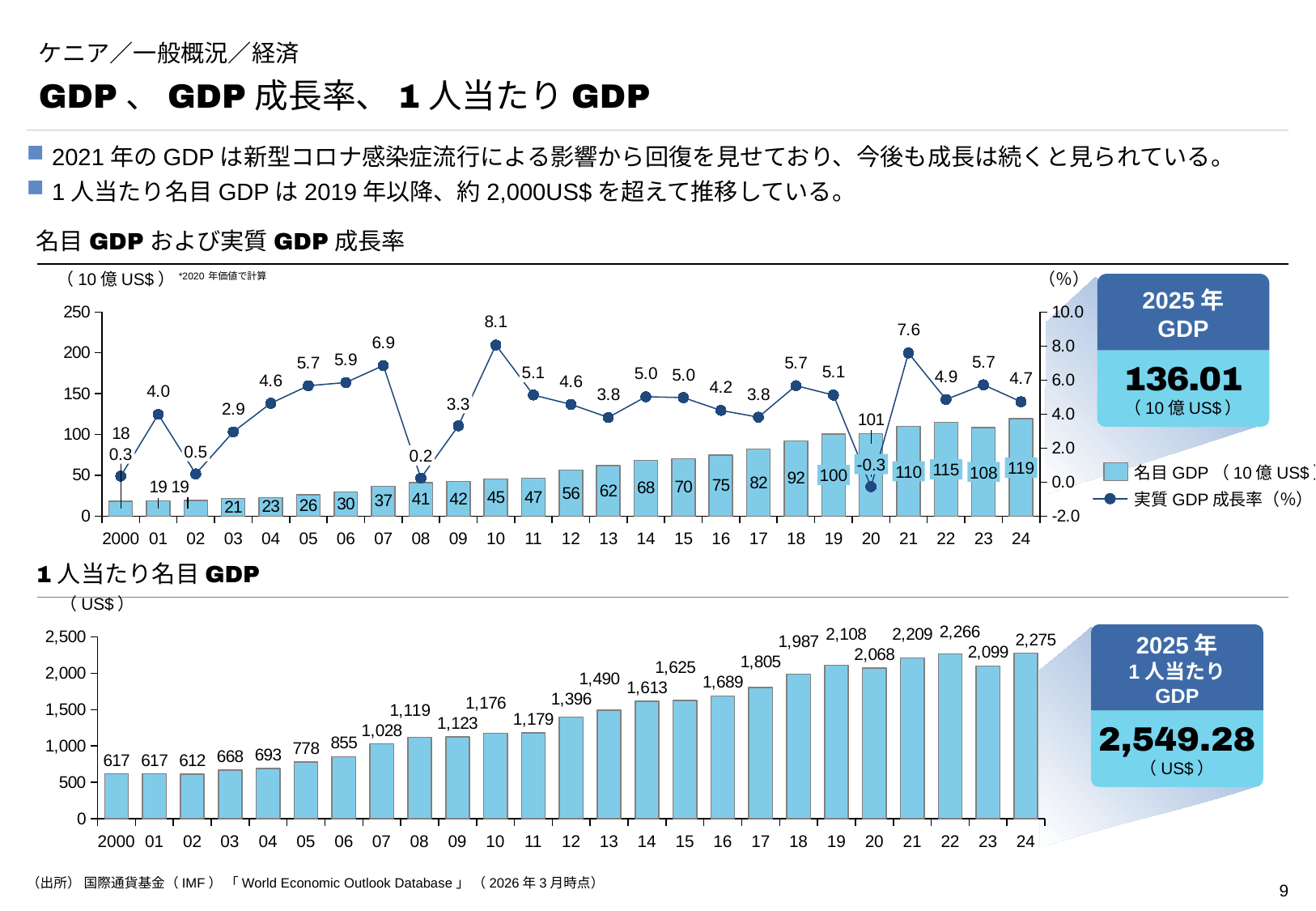

# ケニア／一般概況／経済
GDP、GDP成長率、1人当たりGDP
2021年のGDPは新型コロナ感染症流行による影響から回復を見せており、今後も成長は続くと見られている。
1人当たり名目GDPは2019年以降、約2,000US$を超えて推移している。
名目GDPおよび実質GDP成長率
（10億US$）*2020年価値で計算
（％）
2025年
GDP

### Chart

| Category |  |  |
|---|---|---|
136.01
（10億US$）
5.1
3.3
0.5
0.3
0.2
-0.3
119
115
110
108
名目GDP（10億US$）

100
実質GDP成長率（％）

2000
01
02
03
04
05
06
07
08
09
10
11
12
13
14
15
16
17
18
19
20
21
22
23
24
1人当たり名目GDP
（US$）

### Chart

| Category |  |
|---|---|
2025年
1人当たり
GDP

2,549.28
（US$）
2000
01
02
03
04
05
06
07
08
09
10
11
12
13
14
15
16
17
18
19
20
21
22
23
24
（出所） 国際通貨基金（IMF） 「World Economic Outlook Database」 （2026年3月時点）